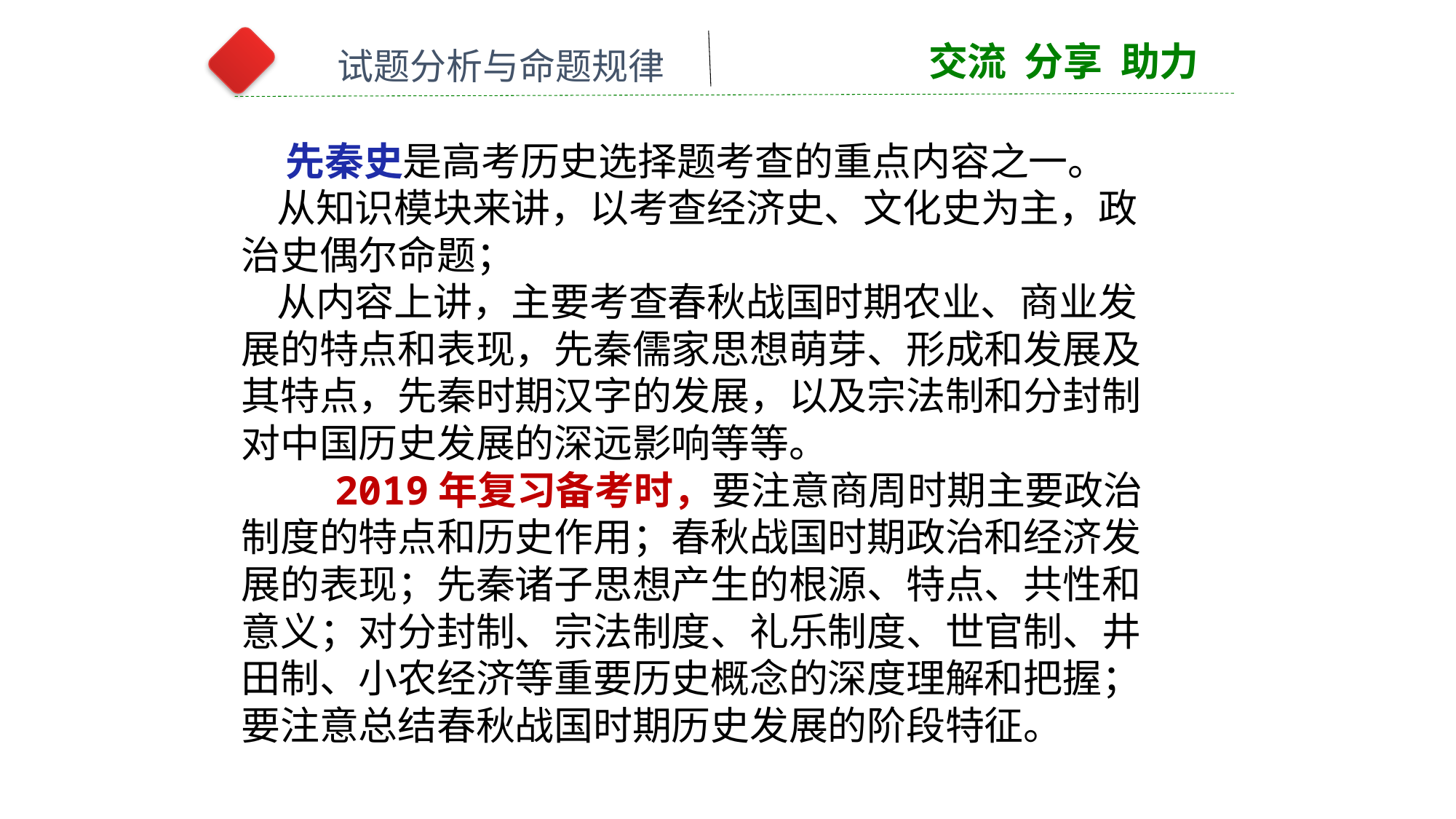

交流  分享  助力

试题分析与命题规律
    先秦史是高考历史选择题考查的重点内容之一。
   从知识模块来讲，以考查经济史、文化史为主，政治史偶尔命题；
   从内容上讲，主要考查春秋战国时期农业、商业发展的特点和表现，先秦儒家思想萌芽、形成和发展及其特点，先秦时期汉字的发展，以及宗法制和分封制对中国历史发展的深远影响等等。
    2019年复习备考时，要注意商周时期主要政治制度的特点和历史作用；春秋战国时期政治和经济发展的表现；先秦诸子思想产生的根源、特点、共性和意义；对分封制、宗法制度、礼乐制度、世官制、井田制、小农经济等重要历史概念的深度理解和把握；要注意总结春秋战国时期历史发展的阶段特征。